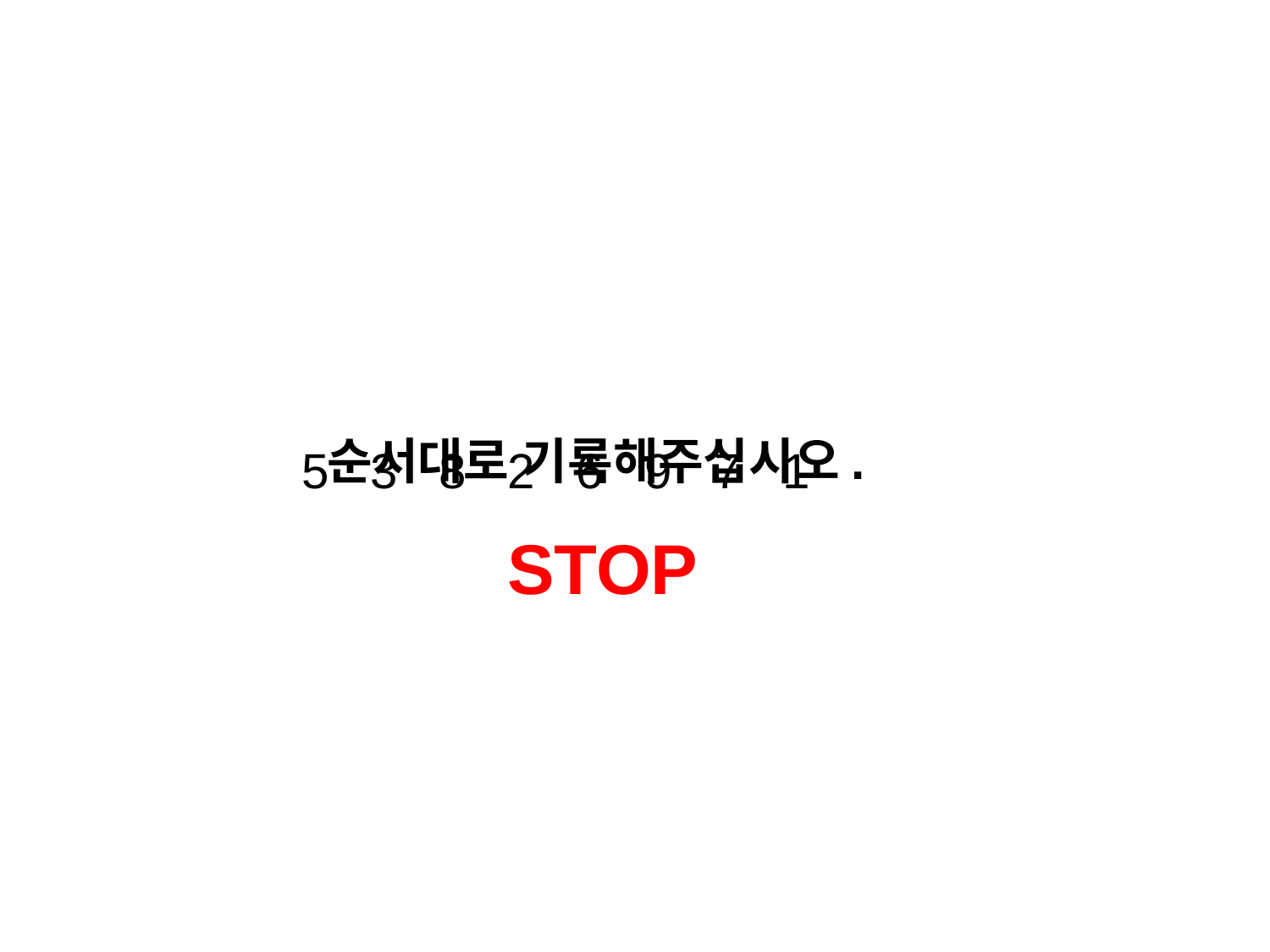

순서대로 기록해주십시오.
5   3   8   2   6   9   7   1
STOP